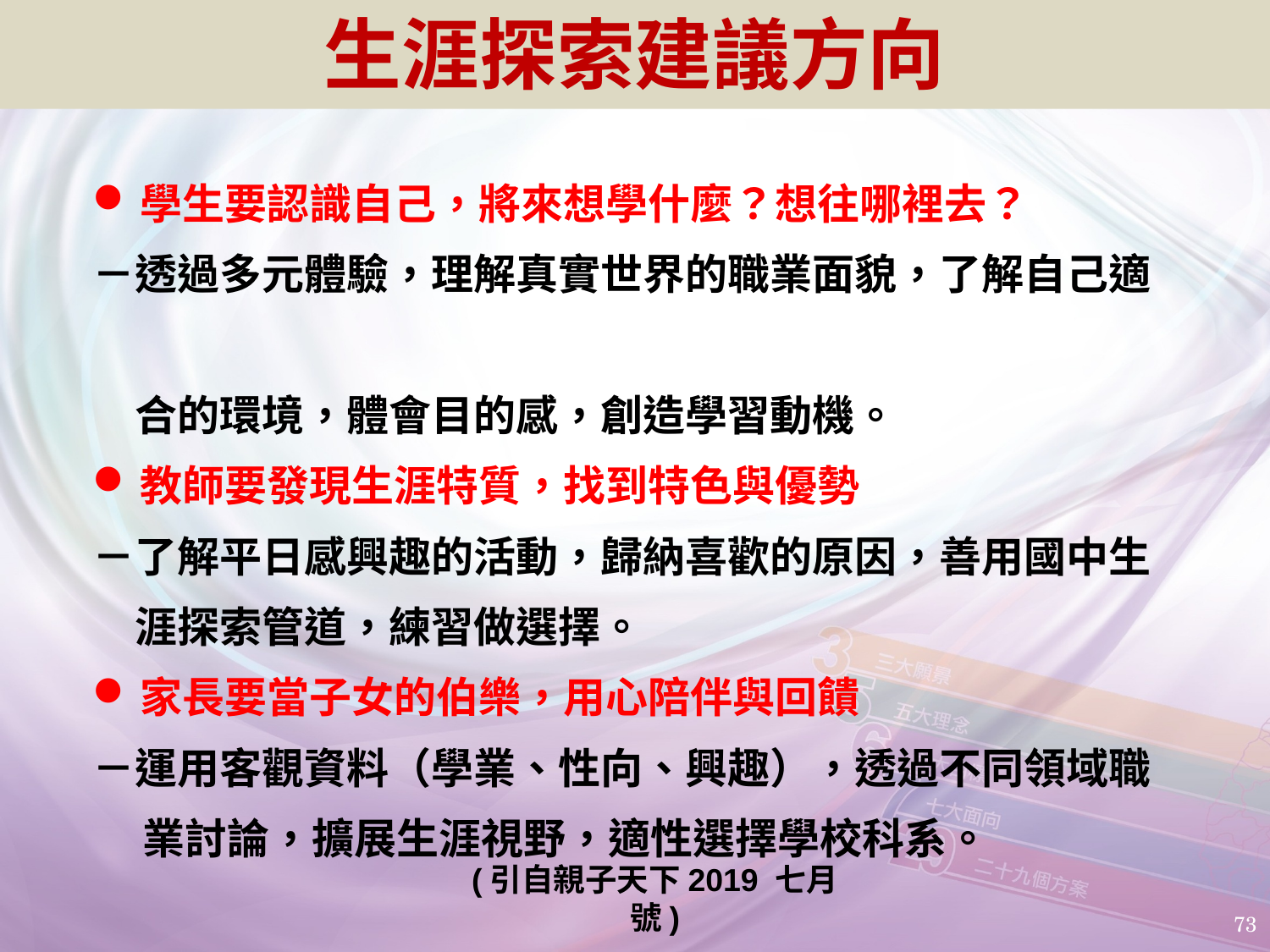

生涯探索建議方向
學生要認識自己，將來想學什麼？想往哪裡去？
－透過多元體驗，理解真實世界的職業面貌，了解自己適
　合的環境，體會目的感，創造學習動機。
教師要發現生涯特質，找到特色與優勢
－了解平日感興趣的活動，歸納喜歡的原因，善用國中生
　涯探索管道，練習做選擇。
家長要當子女的伯樂，用心陪伴與回饋
－運用客觀資料（學業、性向、興趣），透過不同領域職業討論，擴展生涯視野，適性選擇學校科系。

(引自親子天下2019 七月號)
73